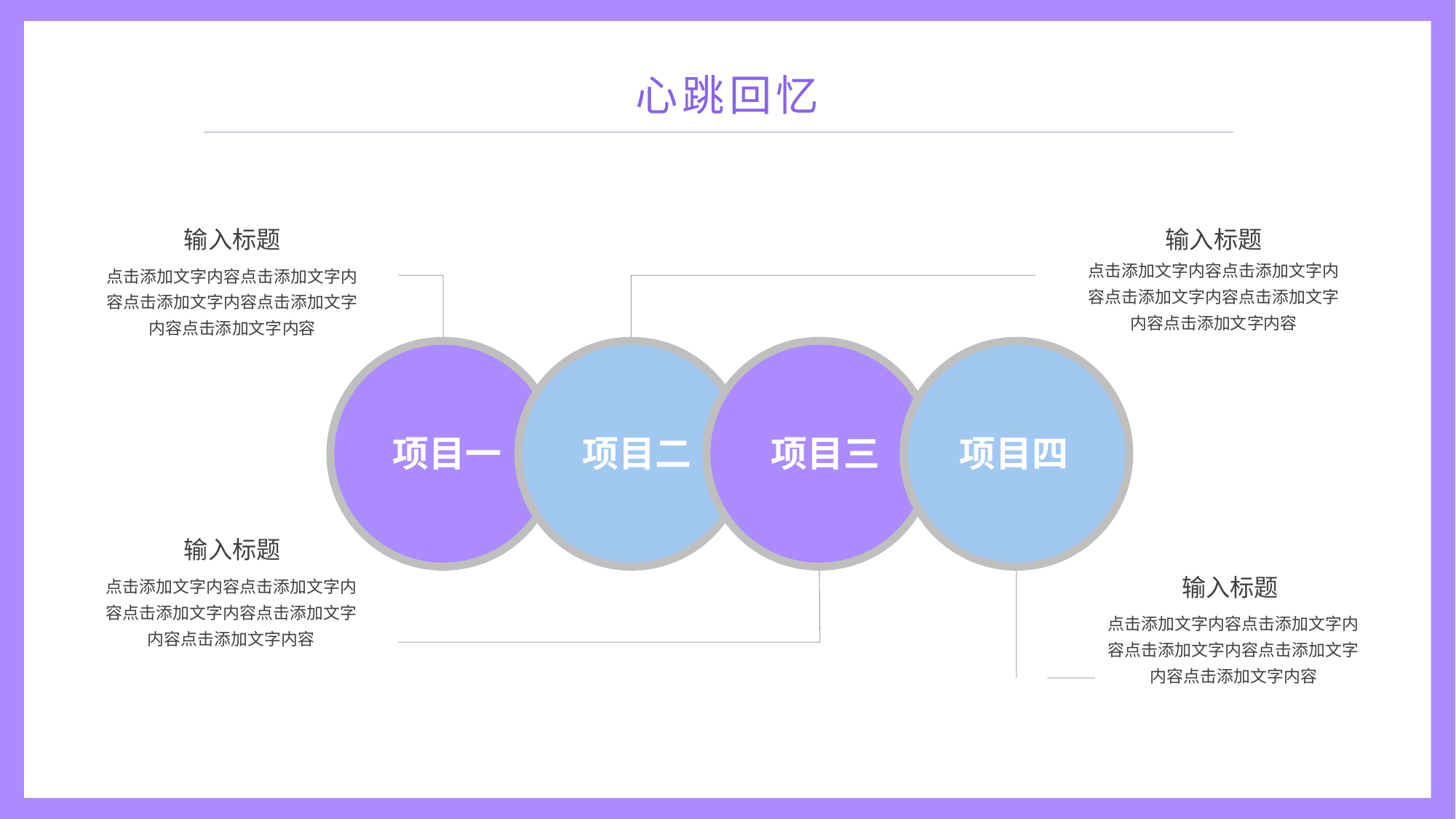

心跳回忆
输入标题
点击添加文字内容点击添加文字内容点击添加文字内容点击添加文字内容点击添加文字内容
输入标题
点击添加文字内容点击添加文字内容点击添加文字内容点击添加文字内容点击添加文字内容

项目一

项目二

项目三

项目四
输入标题
点击添加文字内容点击添加文字内容点击添加文字内容点击添加文字内容点击添加文字内容
输入标题
点击添加文字内容点击添加文字内容点击添加文字内容点击添加文字内容点击添加文字内容